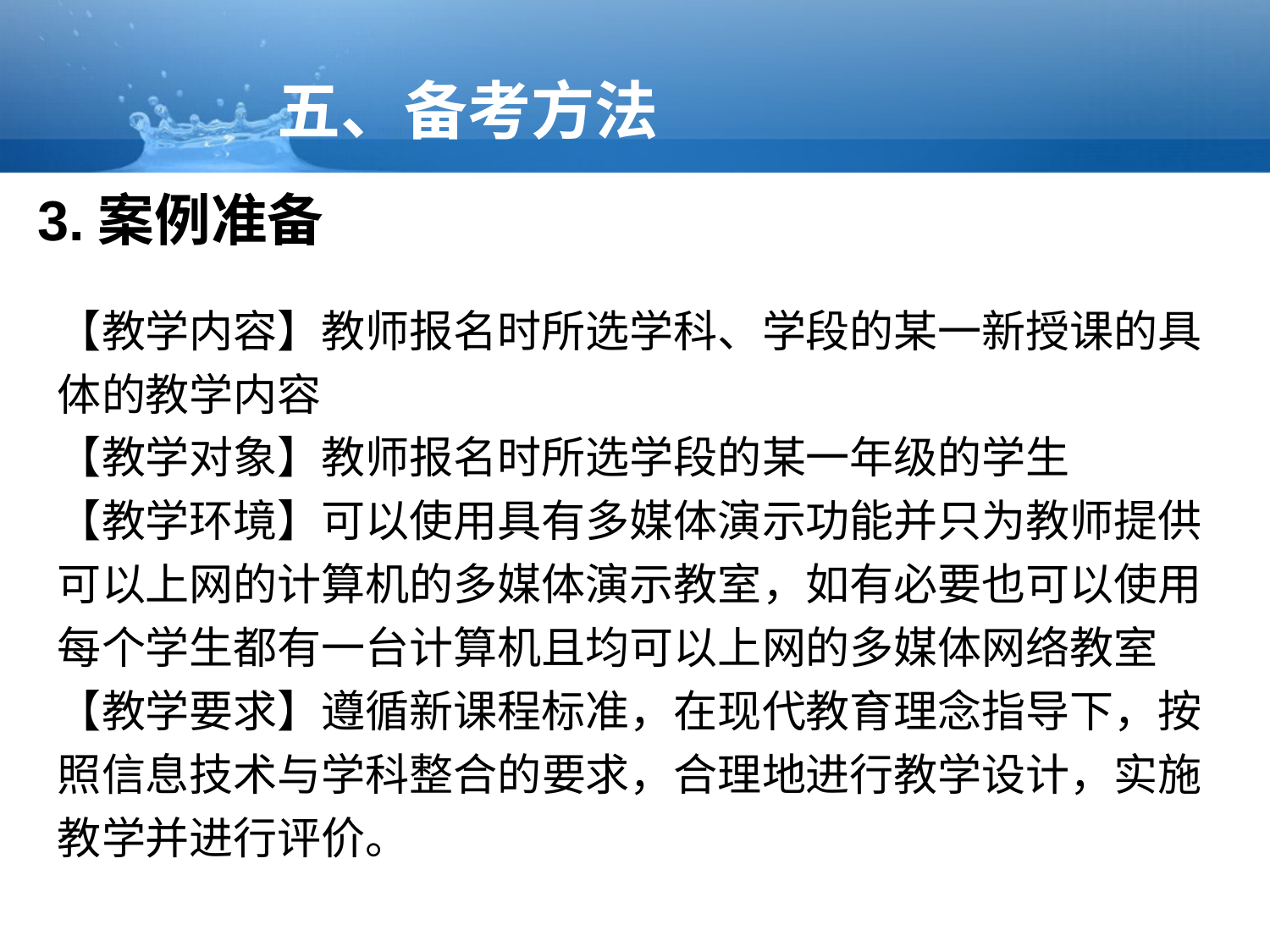

五、备考方法
# 3.案例准备
【教学内容】教师报名时所选学科、学段的某一新授课的具体的教学内容
【教学对象】教师报名时所选学段的某一年级的学生
【教学环境】可以使用具有多媒体演示功能并只为教师提供可以上网的计算机的多媒体演示教室，如有必要也可以使用每个学生都有一台计算机且均可以上网的多媒体网络教室
【教学要求】遵循新课程标准，在现代教育理念指导下，按照信息技术与学科整合的要求，合理地进行教学设计，实施教学并进行评价。